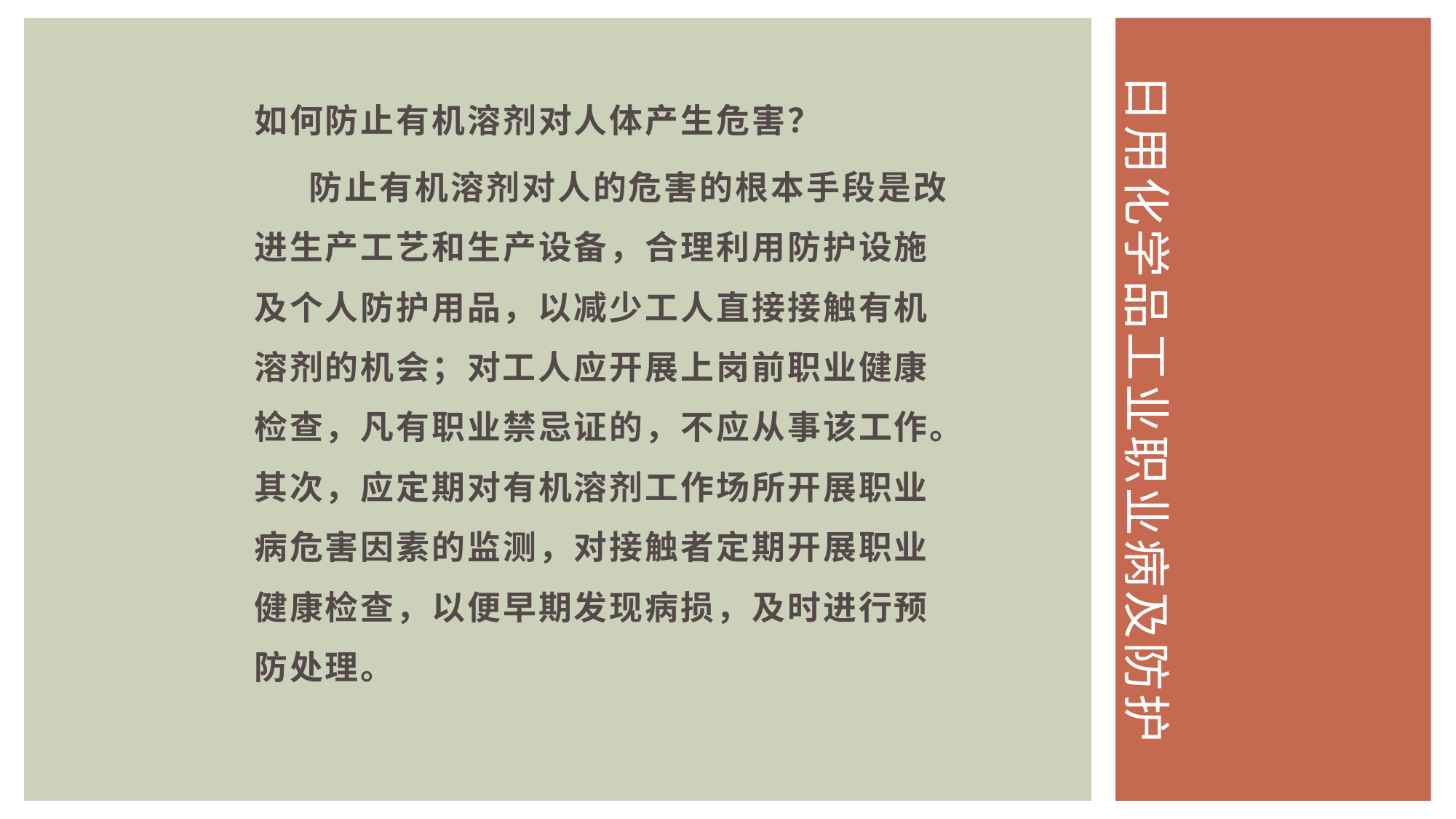

日用化学品工业职业病及防护
如何防止有机溶剂对人体产生危害？
防止有机溶剂对人的危害的根本手段是改进生产工艺和生产设备，合理利用防护设施及个人防护用品，以减少工人直接接触有机溶剂的机会；对工人应开展上岗前职业健康检查，凡有职业禁忌证的，不应从事该工作。其次，应定期对有机溶剂工作场所开展职业病危害因素的监测，对接触者定期开展职业健康检查，以便早期发现病损，及时进行预防处理。